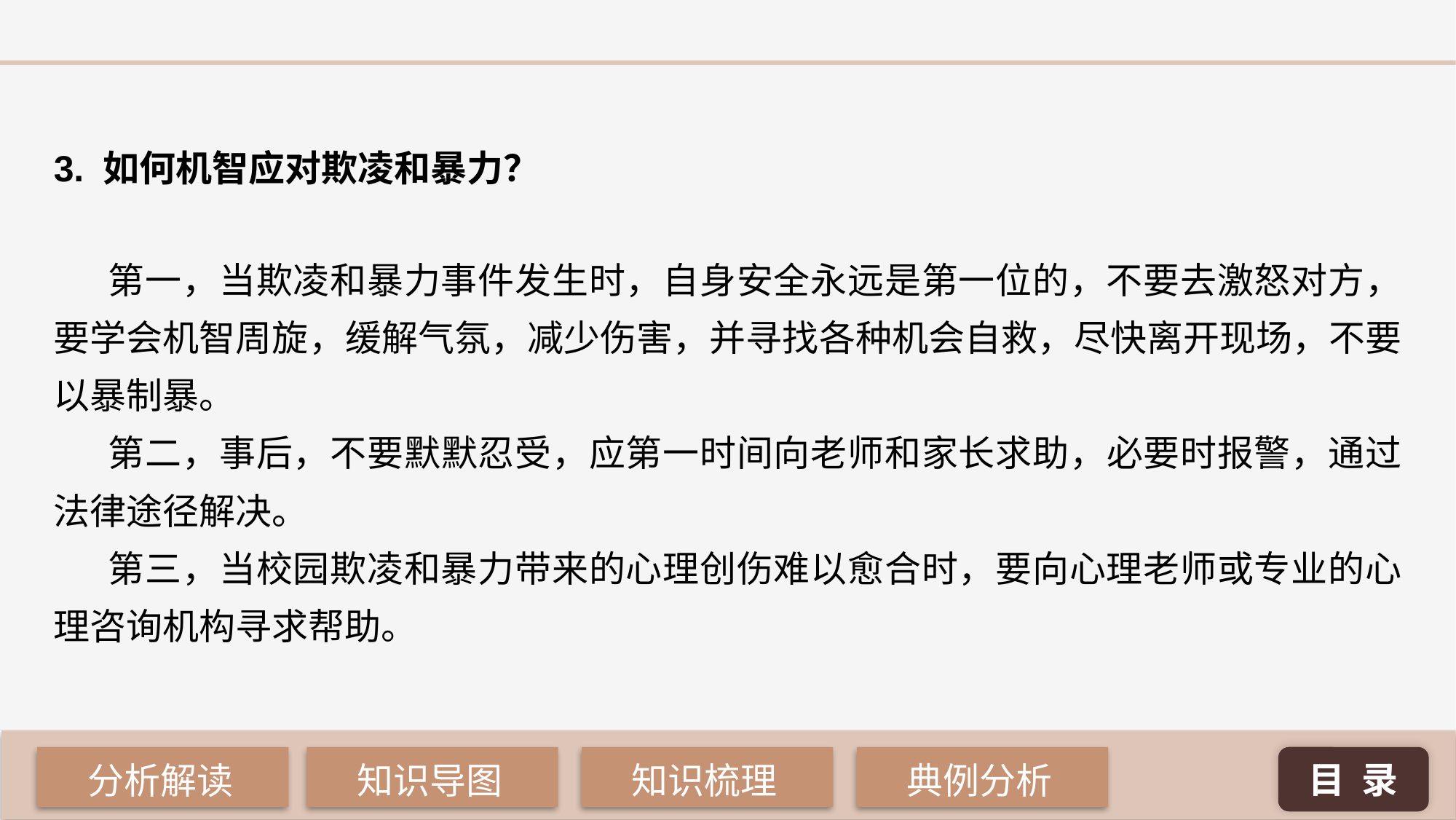

3. 如何机智应对欺凌和暴力？
第一，当欺凌和暴力事件发生时，自身安全永远是第一位的，不要去激怒对方，要学会机智周旋，缓解气氛，减少伤害，并寻找各种机会自救，尽快离开现场，不要以暴制暴。
第二，事后，不要默默忍受，应第一时间向老师和家长求助，必要时报警，通过法律途径解决。
第三，当校园欺凌和暴力带来的心理创伤难以愈合时，要向心理老师或专业的心理咨询机构寻求帮助。